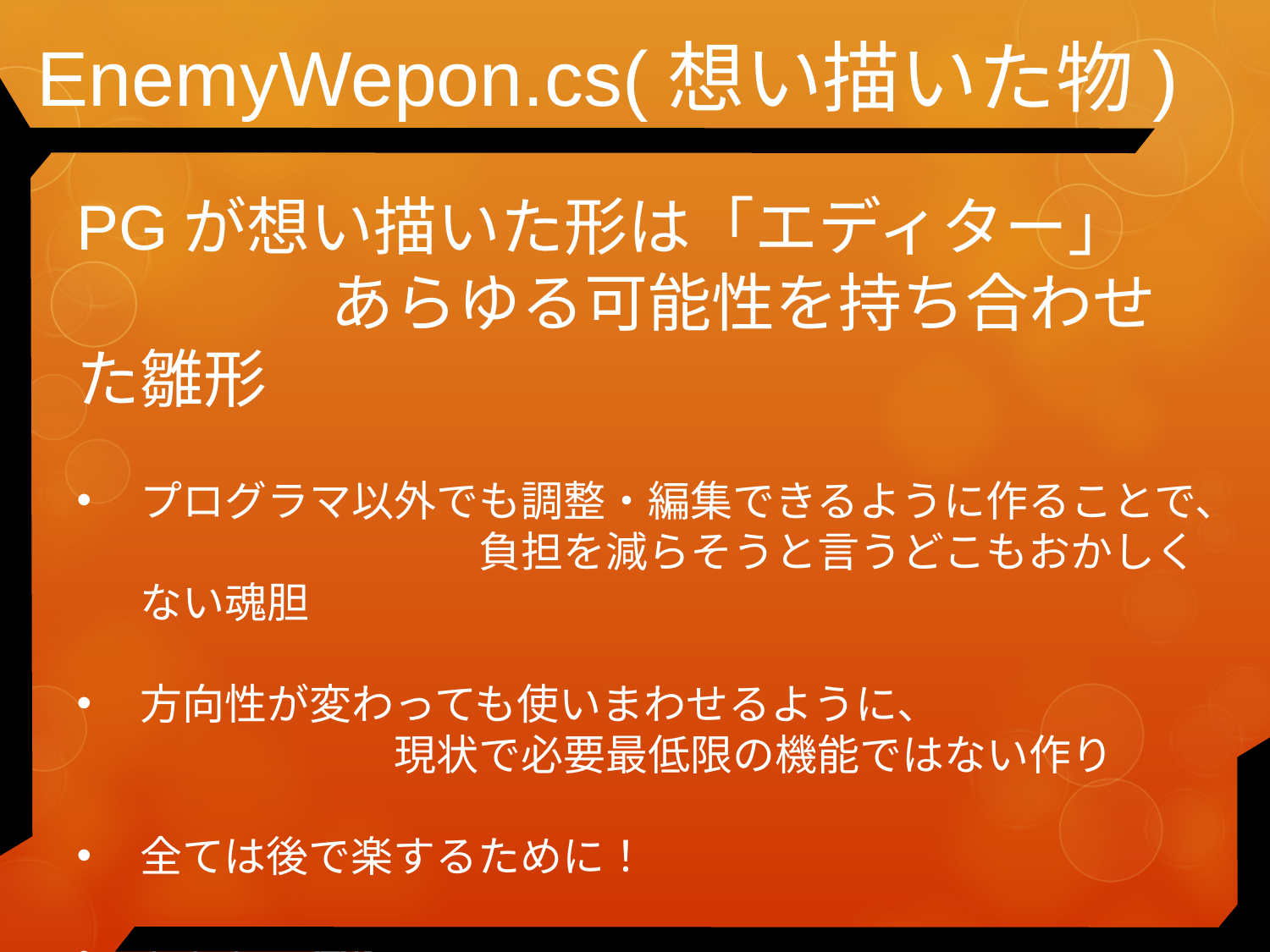

# EnemyWepon.cs(想い描いた物)
PGが想い描いた形は「エディター」
　　	あらゆる可能性を持ち合わせた雛形

プログラマ以外でも調整・編集できるように作ることで、　　　　　　　　負担を減らそうと言うどこもおかしくない魂胆

方向性が変わっても使いまわせるように、　　　　　　　　　　　　現状で必要最低限の機能ではない作り

全ては後で楽するために！

ただし、今回の物はUnity依存かも？